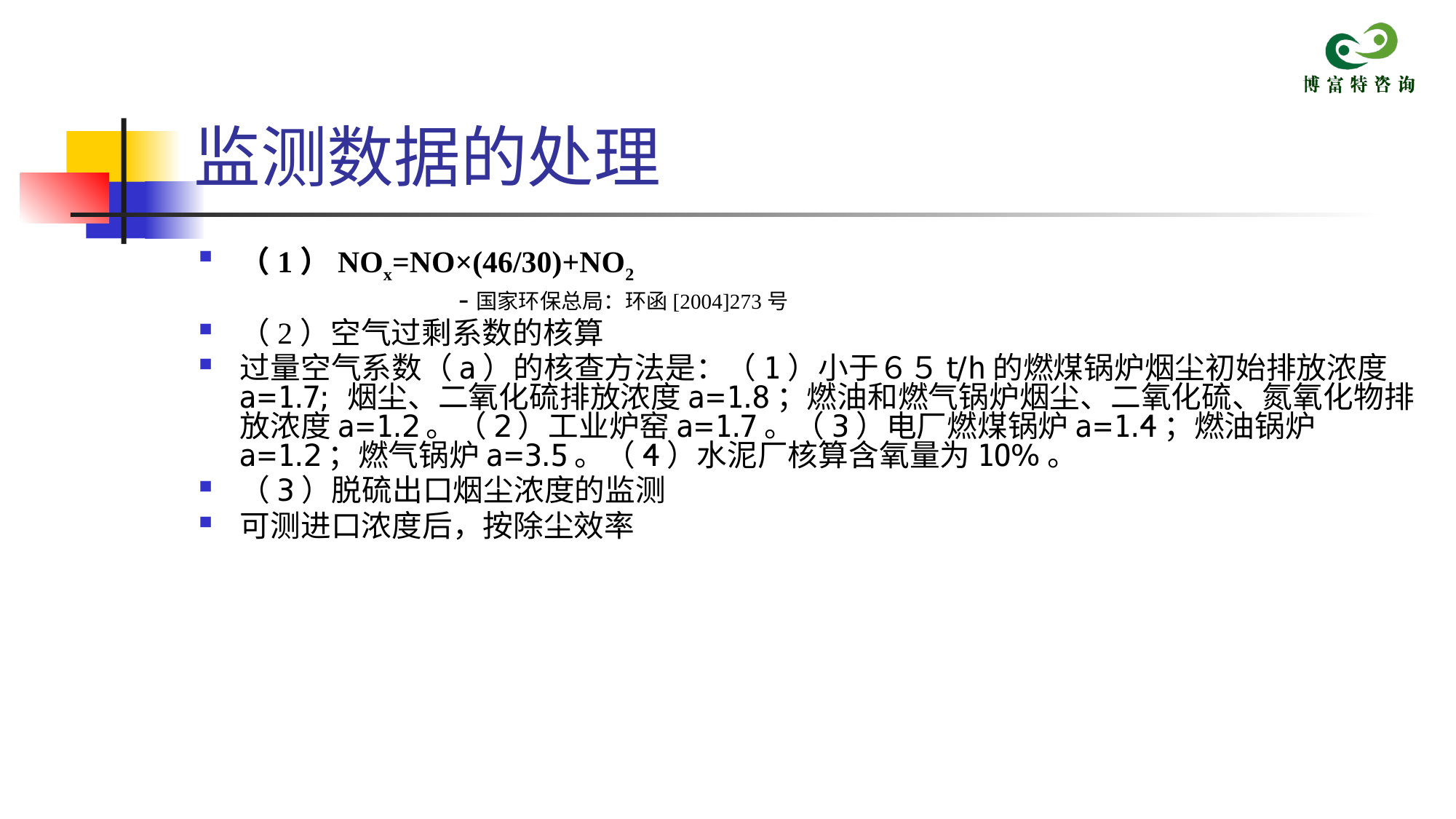

# 监测数据的处理
（1）NOx=NO×(46/30)+NO2
                                  -国家环保总局：环函[2004]273号
（2）空气过剩系数的核算
过量空气系数（a）的核查方法是：（1）小于６５t/h的燃煤锅炉烟尘初始排放浓度a=1.7; 烟尘、二氧化硫排放浓度a=1.8；燃油和燃气锅炉烟尘、二氧化硫、氮氧化物排放浓度a=1.2。（2）工业炉窑a=1.7。（3）电厂燃煤锅炉a=1.4；燃油锅炉a=1.2；燃气锅炉a=3.5。（4）水泥厂核算含氧量为10%。
（3）脱硫出口烟尘浓度的监测
可测进口浓度后，按除尘效率